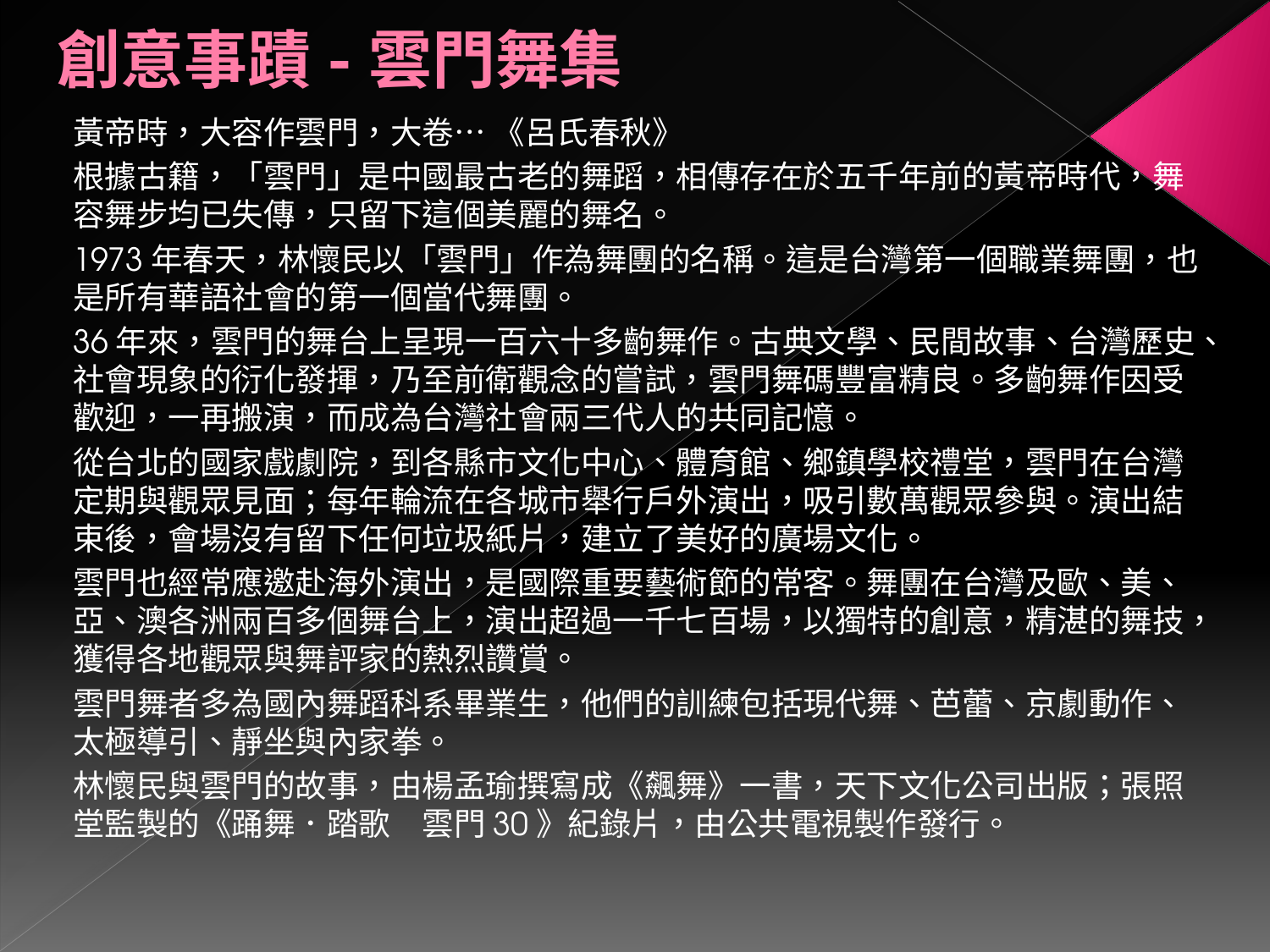

# 創意事蹟-雲門舞集
黃帝時，大容作雲門，大卷… 《呂氏春秋》
根據古籍，「雲門」是中國最古老的舞蹈，相傳存在於五千年前的黃帝時代，舞容舞步均已失傳，只留下這個美麗的舞名。
1973年春天，林懷民以「雲門」作為舞團的名稱。這是台灣第一個職業舞團，也是所有華語社會的第一個當代舞團。
36年來，雲門的舞台上呈現一百六十多齣舞作。古典文學、民間故事、台灣歷史、社會現象的衍化發揮，乃至前衛觀念的嘗試，雲門舞碼豐富精良。多齣舞作因受歡迎，一再搬演，而成為台灣社會兩三代人的共同記憶。
從台北的國家戲劇院，到各縣市文化中心、體育館、鄉鎮學校禮堂，雲門在台灣定期與觀眾見面；每年輪流在各城市舉行戶外演出，吸引數萬觀眾參與。演出結束後，會場沒有留下任何垃圾紙片，建立了美好的廣場文化。
雲門也經常應邀赴海外演出，是國際重要藝術節的常客。舞團在台灣及歐、美、亞、澳各洲兩百多個舞台上，演出超過一千七百場，以獨特的創意，精湛的舞技，獲得各地觀眾與舞評家的熱烈讚賞。
雲門舞者多為國內舞蹈科系畢業生，他們的訓練包括現代舞、芭蕾、京劇動作、太極導引、靜坐與內家拳。
林懷民與雲門的故事，由楊孟瑜撰寫成《飆舞》一書，天下文化公司出版；張照堂監製的《踊舞．踏歌　雲門30》紀錄片，由公共電視製作發行。